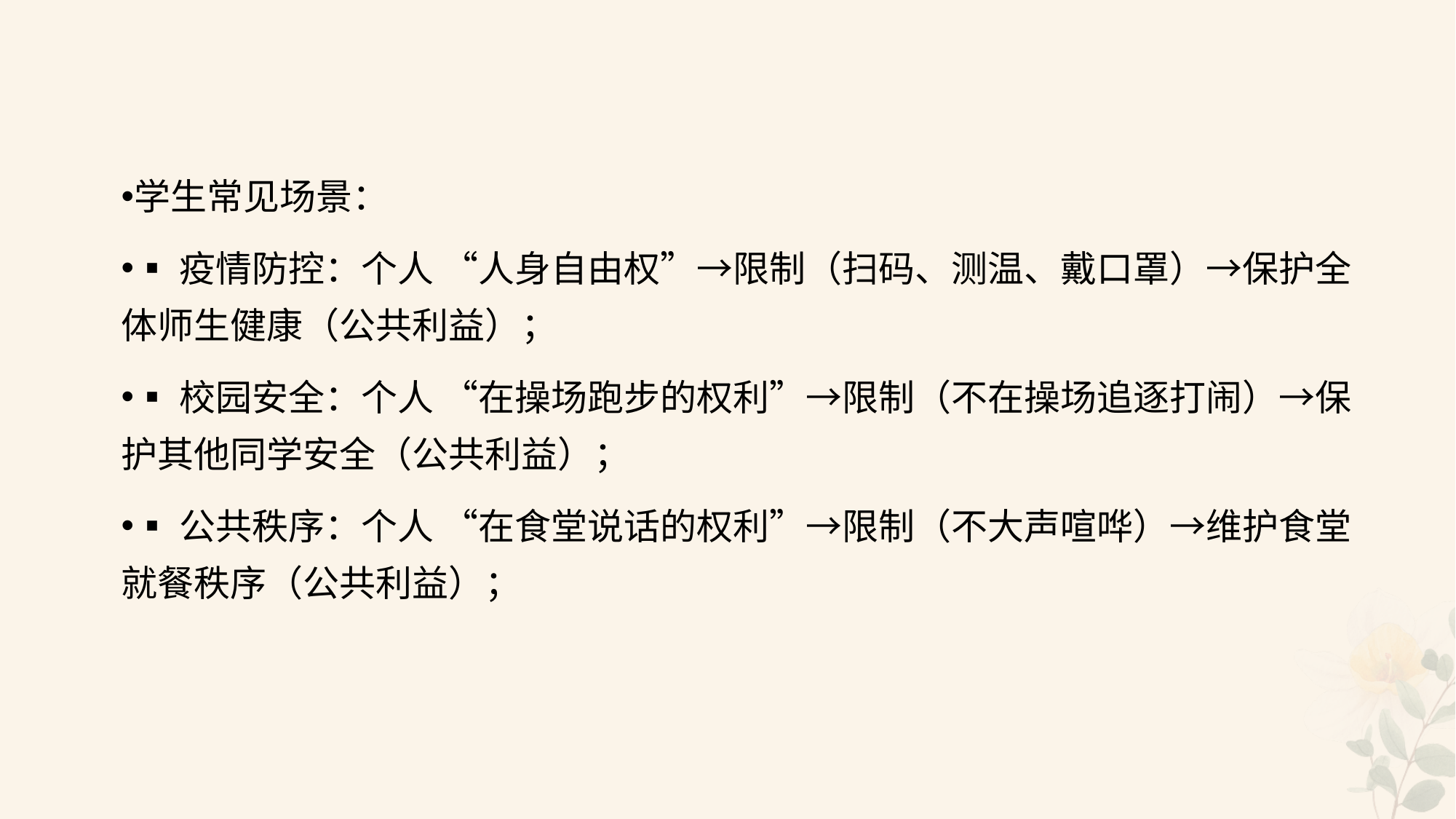

#
学生常见场景：
▪疫情防控：个人 “人身自由权”→限制（扫码、测温、戴口罩）→保护全体师生健康（公共利益）；
▪校园安全：个人 “在操场跑步的权利”→限制（不在操场追逐打闹）→保护其他同学安全（公共利益）；
▪公共秩序：个人 “在食堂说话的权利”→限制（不大声喧哗）→维护食堂就餐秩序（公共利益）；